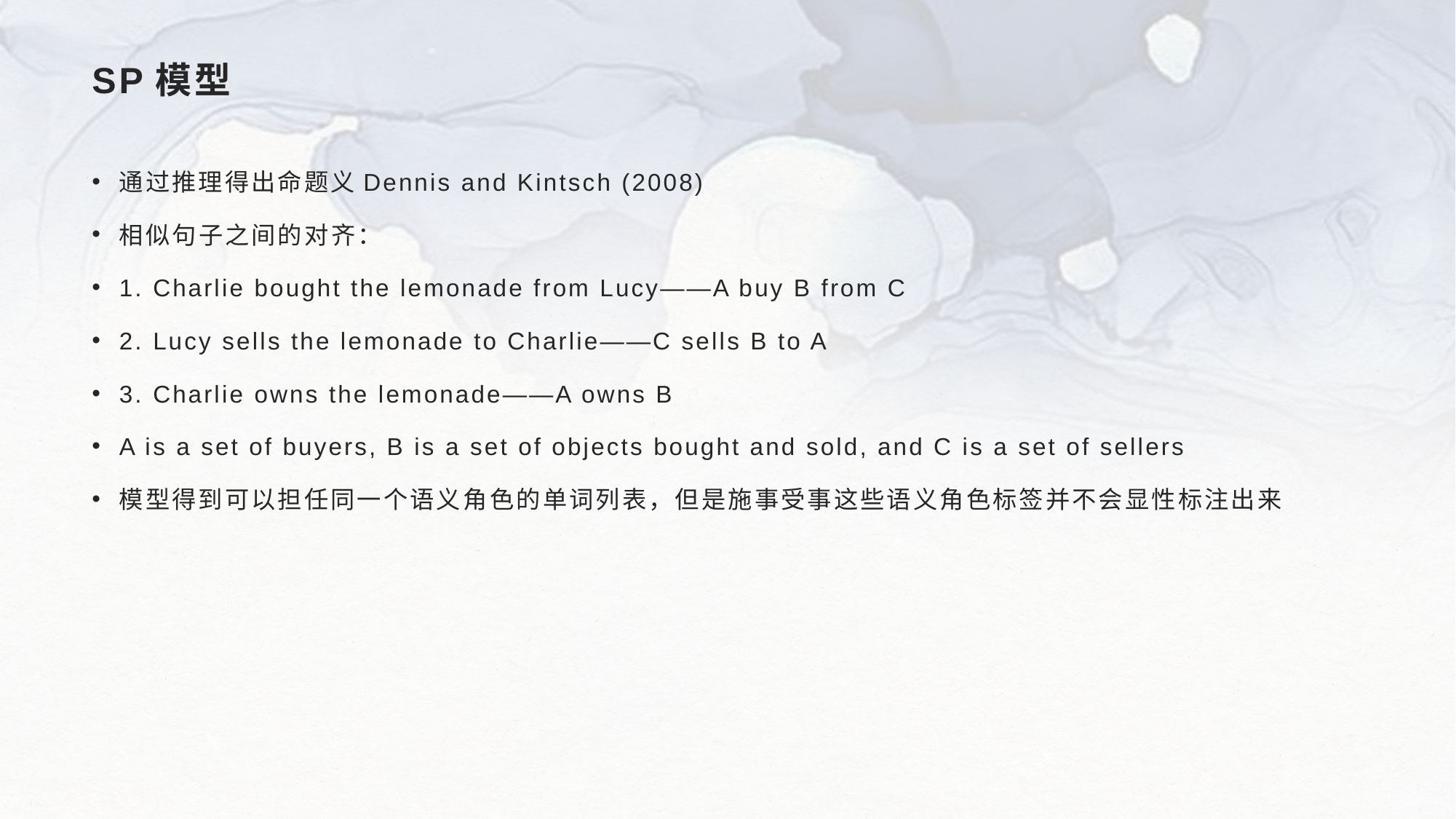

# SP模型

通过推理得出命题义Dennis and Kintsch (2008)
相似句子之间的对齐：
1. Charlie bought the lemonade from Lucy——A buy B from C
2. Lucy sells the lemonade to Charlie——C sells B to A
3. Charlie owns the lemonade——A owns B
A is a set of buyers, B is a set of objects bought and sold, and C is a set of sellers
模型得到可以担任同一个语义角色的单词列表，但是施事受事这些语义角色标签并不会显性标注出来